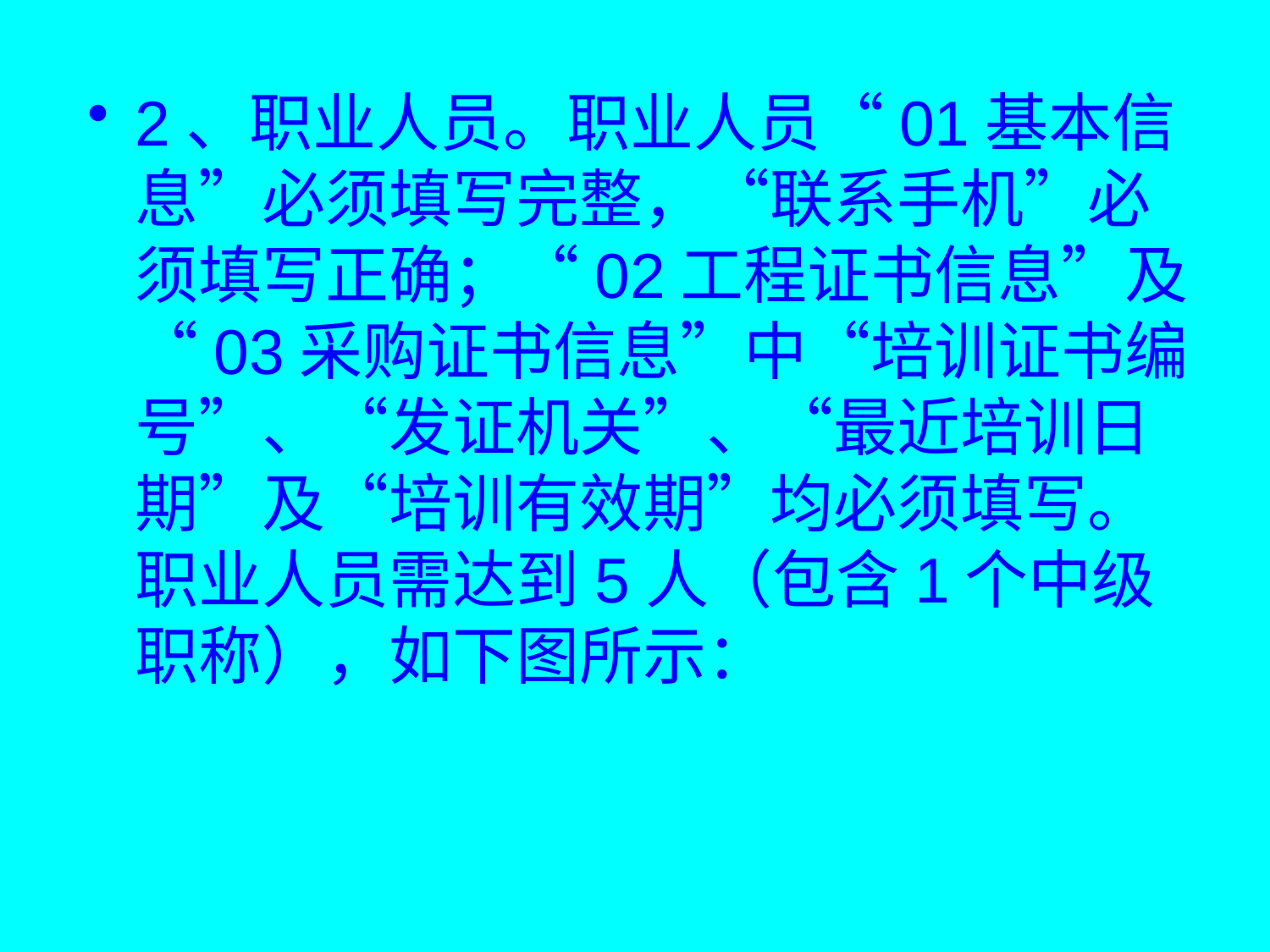

2、职业人员。职业人员“01基本信息”必须填写完整，“联系手机”必须填写正确；“02工程证书信息”及“03采购证书信息”中“培训证书编号”、“发证机关”、“最近培训日期”及“培训有效期”均必须填写。职业人员需达到5人（包含1个中级职称），如下图所示：